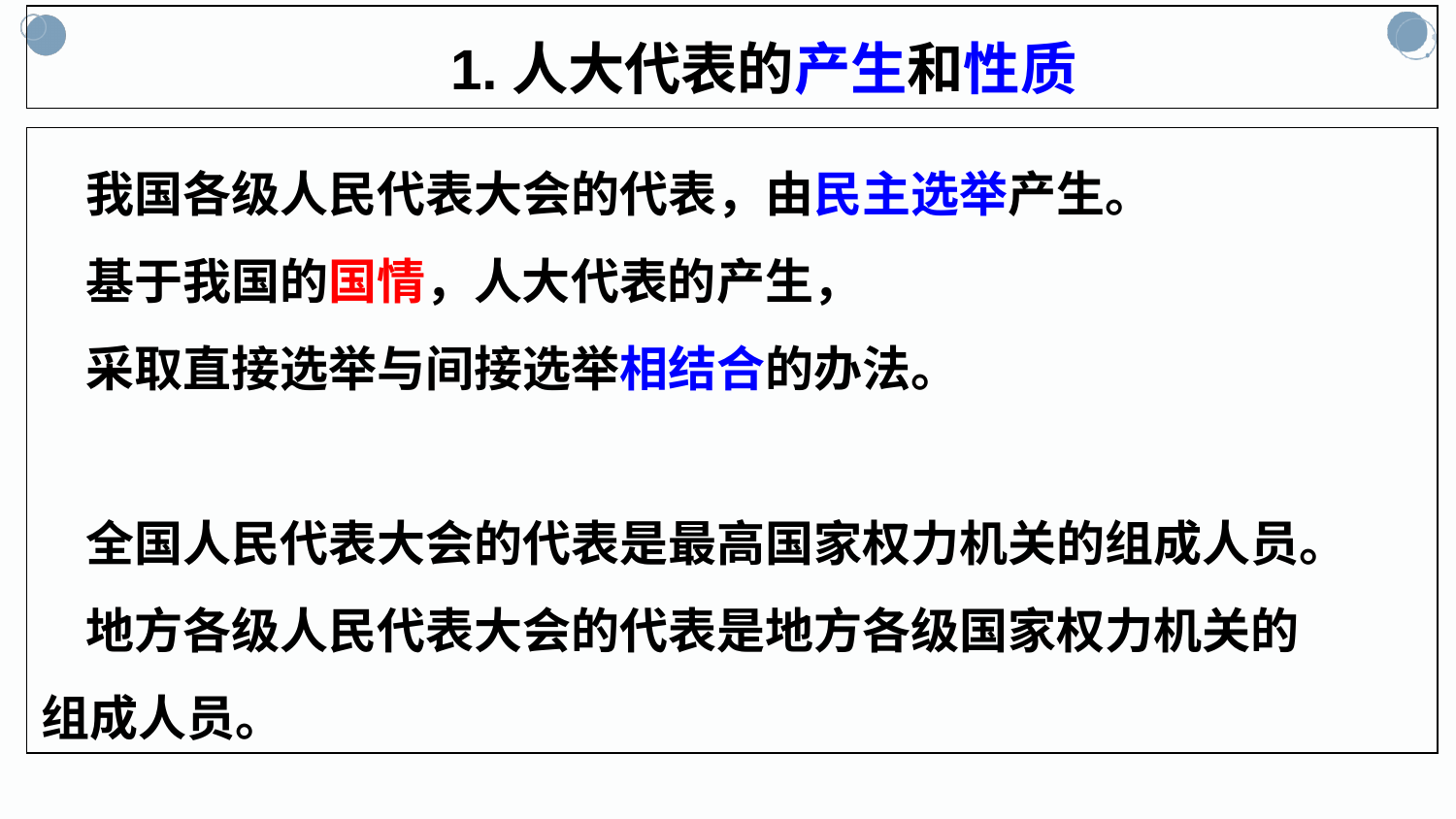

1.人大代表的产生和性质
   我国各级人民代表大会的代表，由民主选举产生。
   基于我国的国情，人大代表的产生，
   采取直接选举与间接选举相结合的办法。

   全国人民代表大会的代表是最高国家权力机关的组成人员。
   地方各级人民代表大会的代表是地方各级国家权力机关的
组成人员。